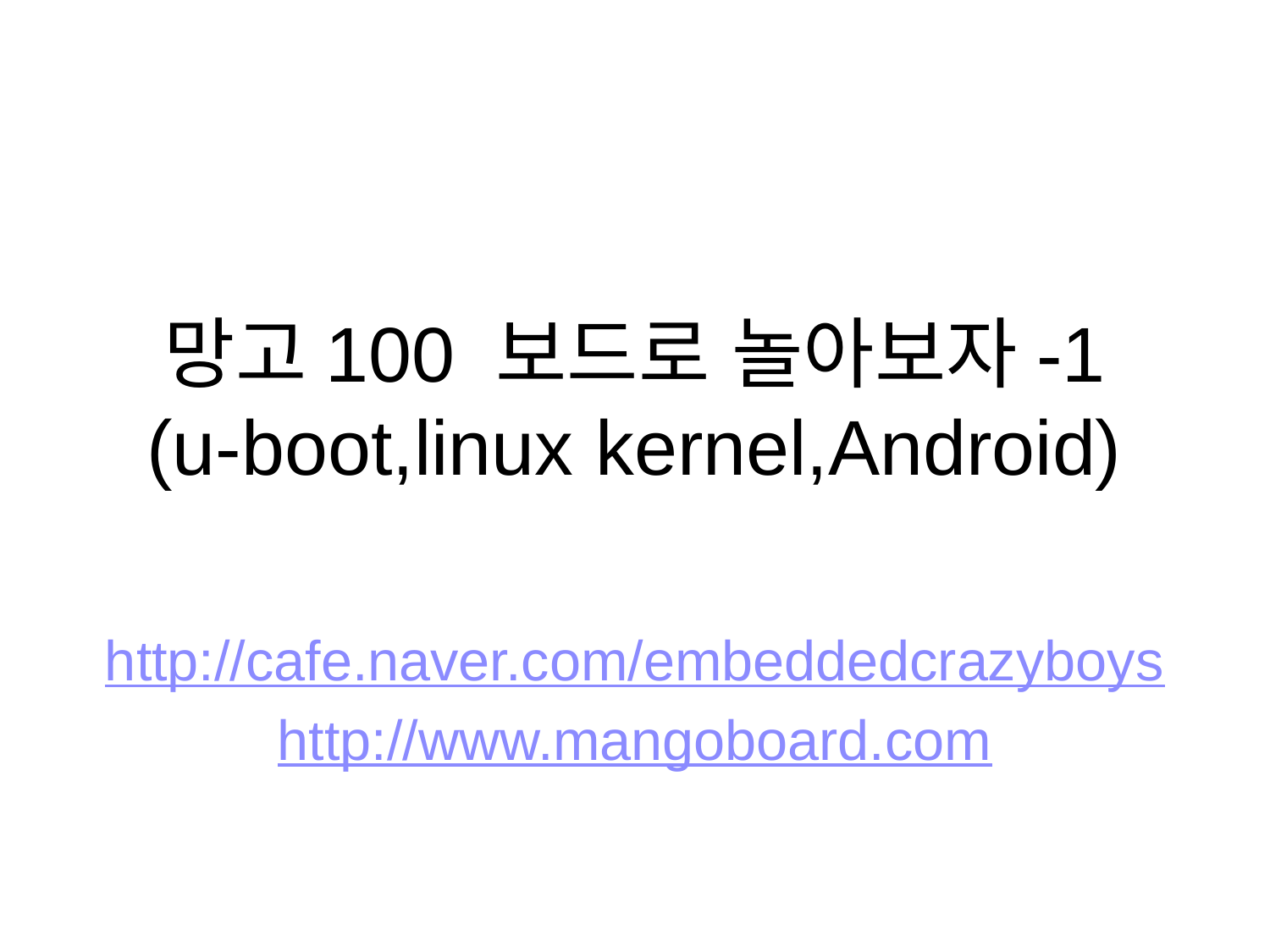

# 망고100 보드로 놀아보자-1 (u-boot,linux kernel,Android)

http://cafe.naver.com/embeddedcrazyboys
http://www.mangoboard.com